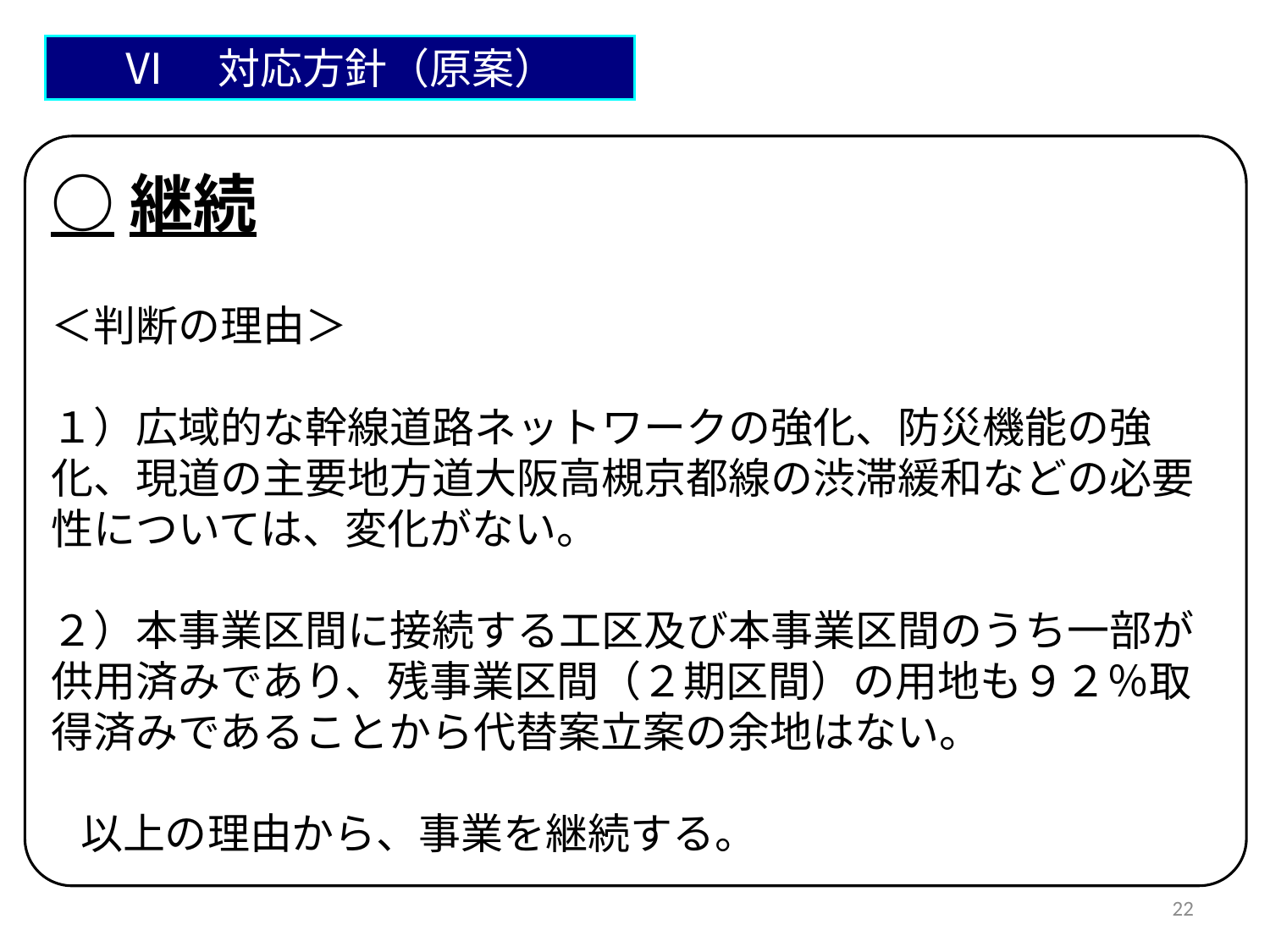

Ⅵ　対応方針（原案）
○継続

＜判断の理由＞

１）広域的な幹線道路ネットワークの強化、防災機能の強化、現道の主要地方道大阪高槻京都線の渋滞緩和などの必要性については、変化がない。

２）本事業区間に接続する工区及び本事業区間のうち一部が供用済みであり、残事業区間（２期区間）の用地も９２％取得済みであることから代替案立案の余地はない。

  以上の理由から、事業を継続する。
22